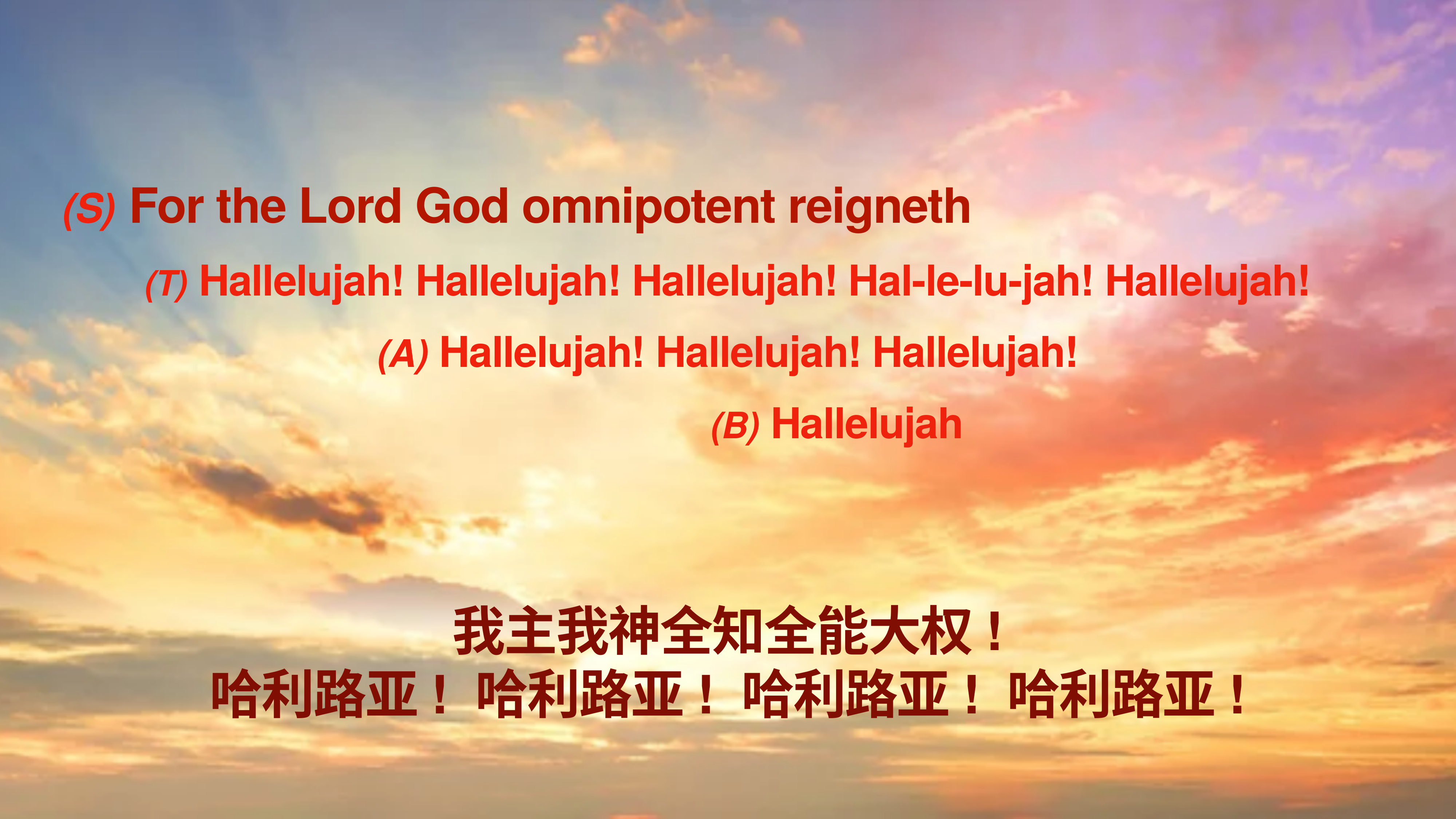

(S) For the Lord God omnipotent reigneth
(T) Hallelujah! Hallelujah! Hallelujah! Hal-le-lu-jah! Hallelujah!
(A) Hallelujah! Hallelujah! Hallelujah!
(B) Hallelujah
我主我神全知全能大权!
哈利路亚! 哈利路亚! 哈利路亚! 哈利路亚!